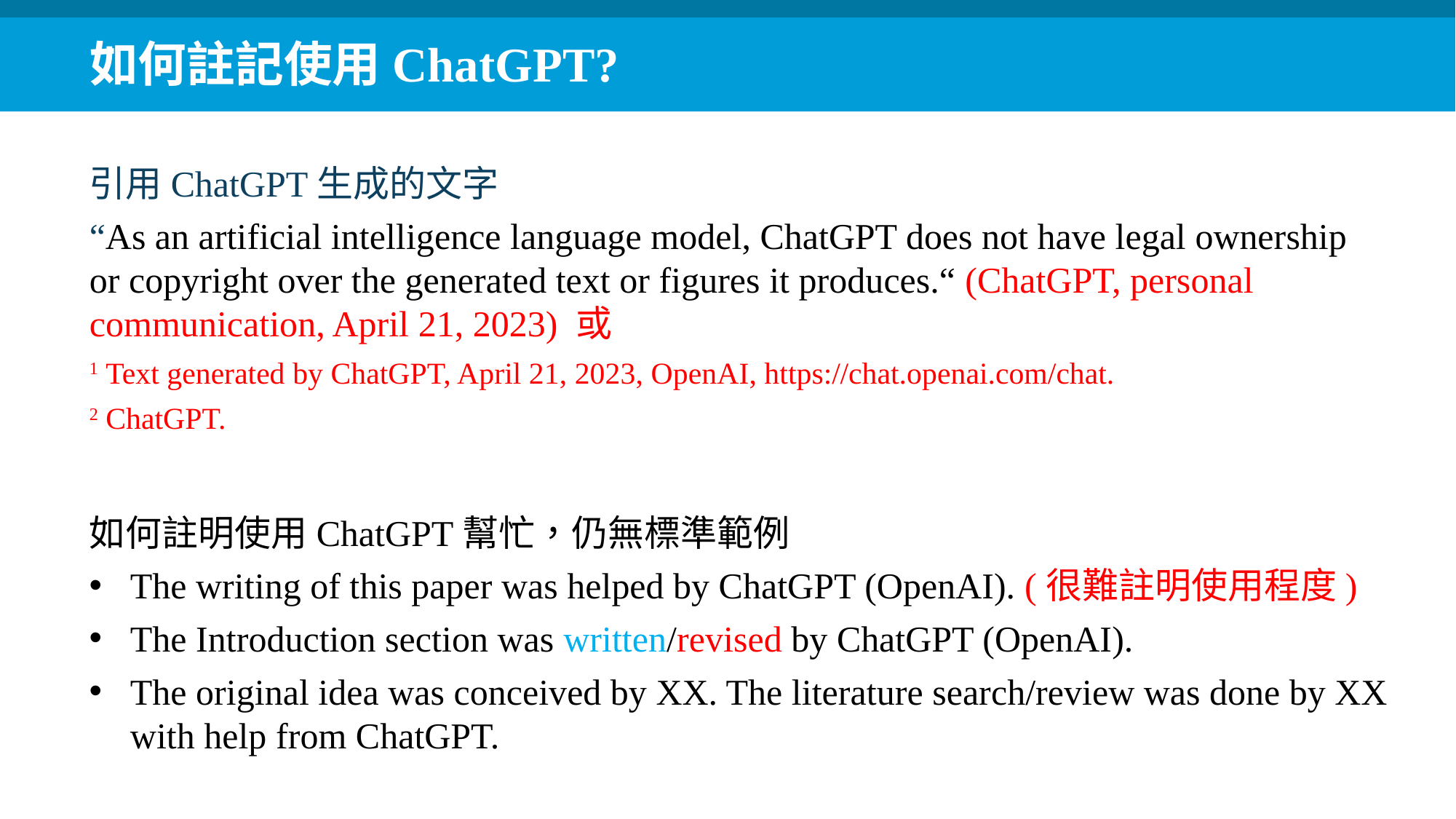

如何註記使用ChatGPT?
引用ChatGPT生成的文字
“As an artificial intelligence language model, ChatGPT does not have legal ownership or copyright over the generated text or figures it produces.“ (ChatGPT, personal communication, April 21, 2023) 或
1 Text generated by ChatGPT, April 21, 2023, OpenAI, https://chat.openai.com/chat.
2 ChatGPT.
如何註明使用ChatGPT幫忙，仍無標準範例
The writing of this paper was helped by ChatGPT (OpenAI). (很難註明使用程度)
The Introduction section was written/revised by ChatGPT (OpenAI).
The original idea was conceived by XX. The literature search/review was done by XX with help from ChatGPT.